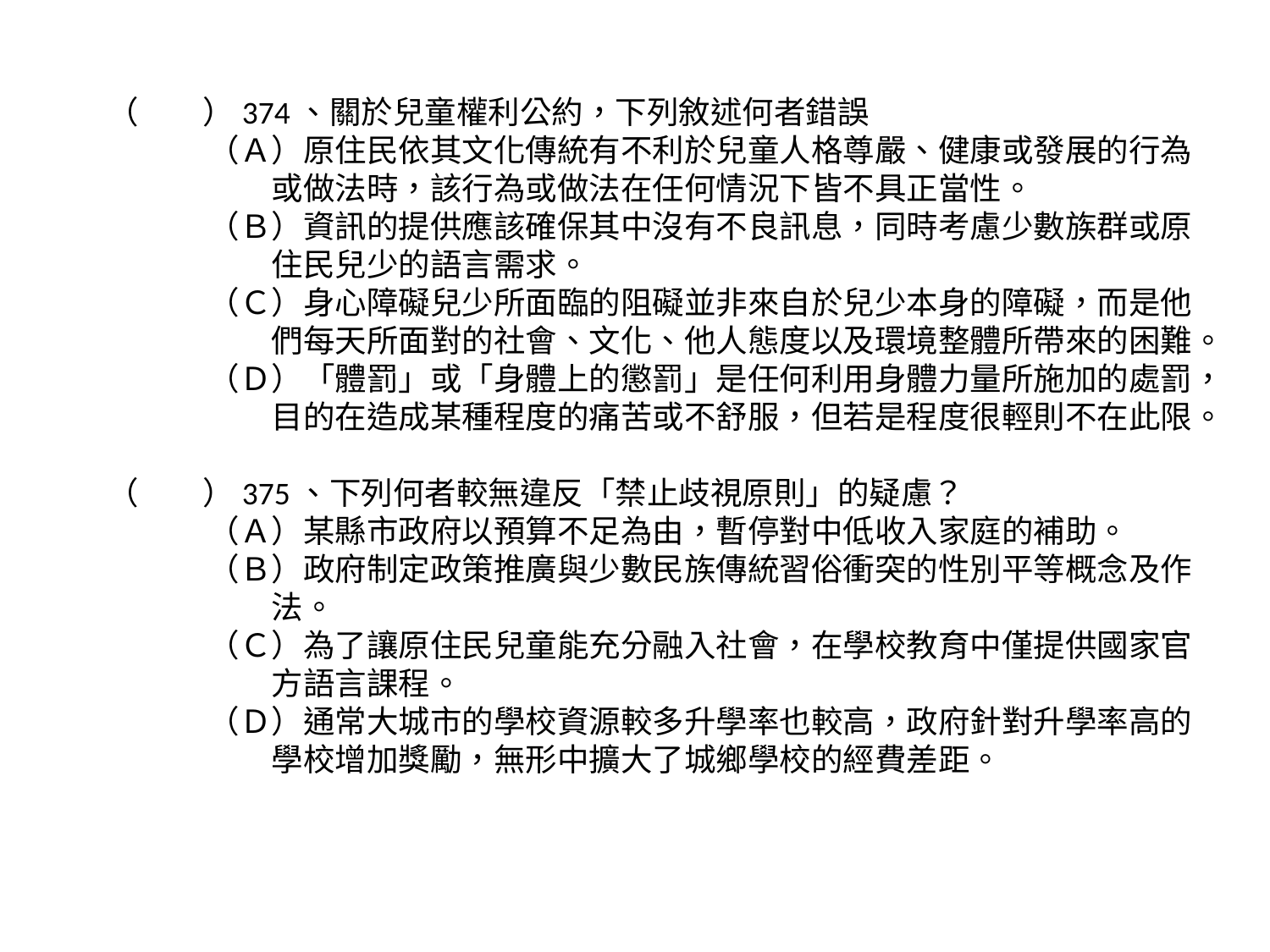

（　　）374、關於兒童權利公約，下列敘述何者錯誤
（Ａ）原住民依其文化傳統有不利於兒童人格尊嚴、健康或發展的行為或做法時，該行為或做法在任何情況下皆不具正當性。
（Ｂ）資訊的提供應該確保其中沒有不良訊息，同時考慮少數族群或原住民兒少的語言需求。
（Ｃ）身心障礙兒少所面臨的阻礙並非來自於兒少本身的障礙，而是他們每天所面對的社會、文化、他人態度以及環境整體所帶來的困難。
（Ｄ）「體罰」或「身體上的懲罰」是任何利用身體力量所施加的處罰，目的在造成某種程度的痛苦或不舒服，但若是程度很輕則不在此限。

（　　）375、下列何者較無違反「禁止歧視原則」的疑慮？
（Ａ）某縣市政府以預算不足為由，暫停對中低收入家庭的補助。
（Ｂ）政府制定政策推廣與少數民族傳統習俗衝突的性別平等概念及作法。
（Ｃ）為了讓原住民兒童能充分融入社會，在學校教育中僅提供國家官方語言課程。
（Ｄ）通常大城市的學校資源較多升學率也較高，政府針對升學率高的學校增加獎勵，無形中擴大了城鄉學校的經費差距。